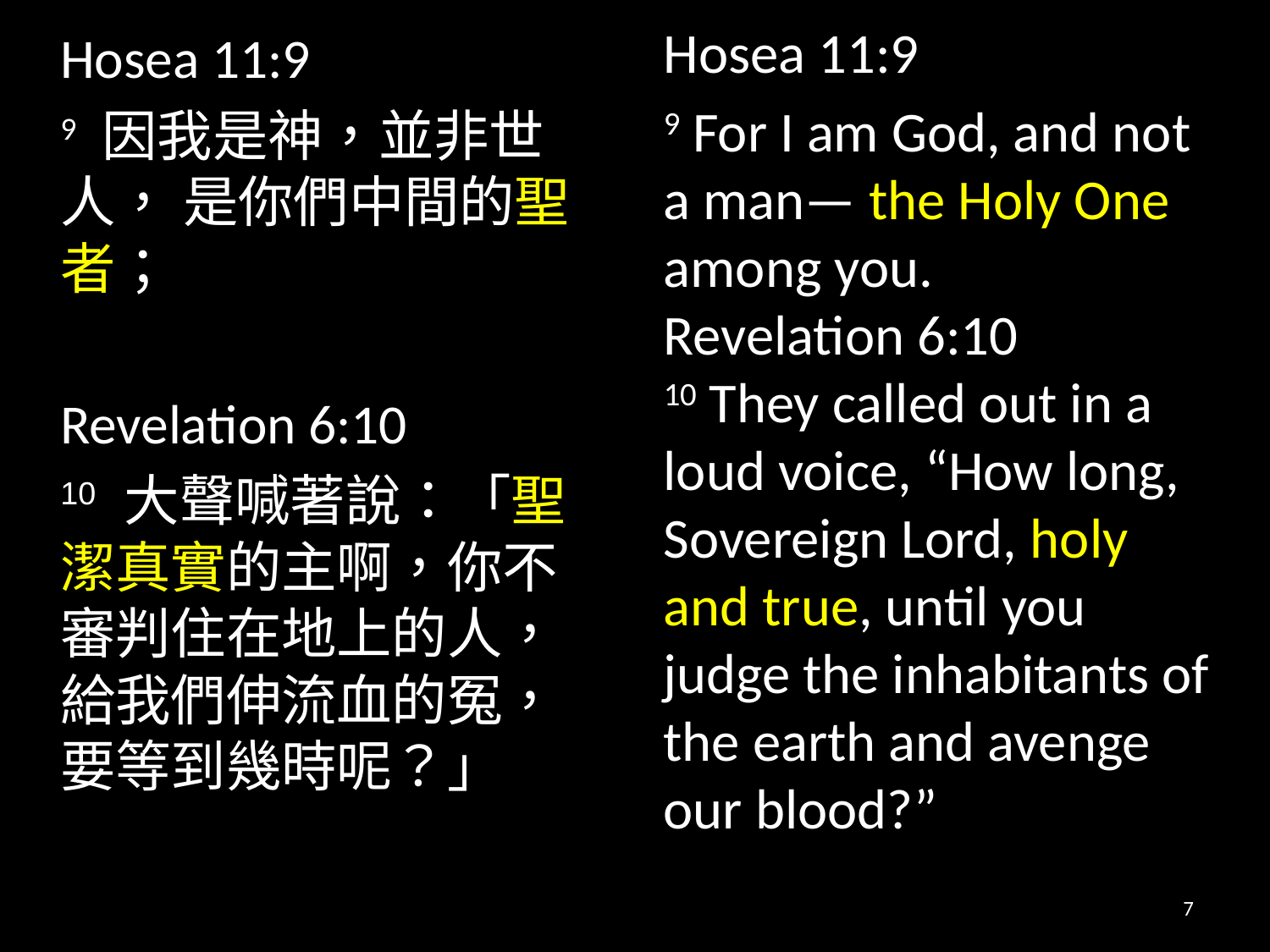

Hosea 11:9
9 For I am God, and not a man— the Holy One among you.
Revelation 6:10
10 They called out in a loud voice, “How long, Sovereign Lord, holy and true, until you judge the inhabitants of the earth and avenge our blood?”

Hosea 11:9
9 因我是神，並非世人， 是你們中間的聖者；

Revelation 6:10
10 大聲喊著說：「聖潔真實的主啊，你不審判住在地上的人，給我們伸流血的冤，要等到幾時呢？」

7